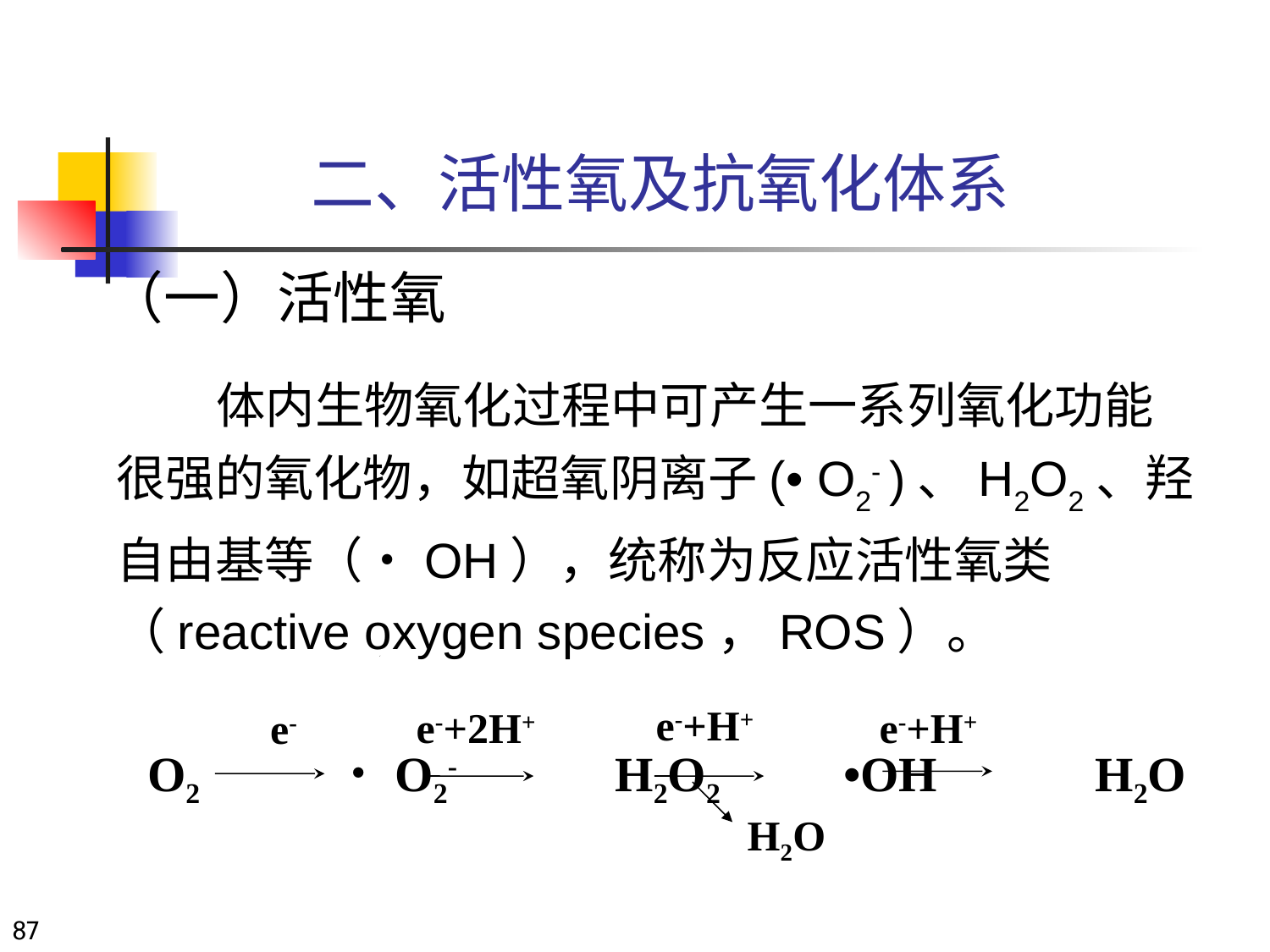

二、活性氧及抗氧化体系
（一）活性氧
        体内生物氧化过程中可产生一系列氧化功能很强的氧化物，如超氧阴离子(• O2- )、H2O2、羟自由基等（•OH），统称为反应活性氧类（reactive oxygen species，ROS）。

e-+H+
e-+2H+
e-+H+
e-

H2O
O2     　 •O2-      　 H2O2          •OH      　 H2O
87